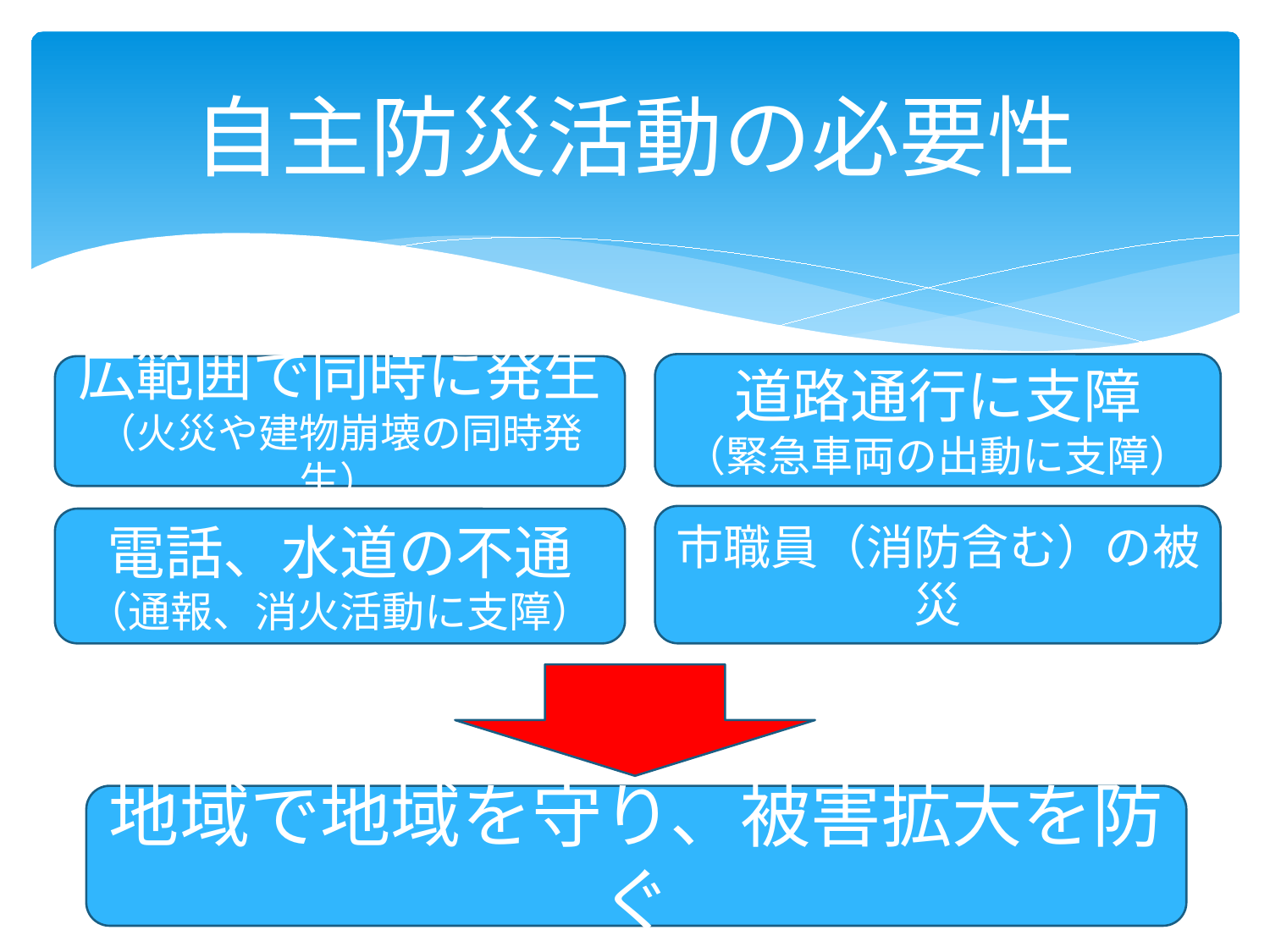

# 自主防災活動の必要性
道路通行に支障
（緊急車両の出動に支障）
広範囲で同時に発生
（火災や建物崩壊の同時発生）
市職員（消防含む）の被災
電話、水道の不通
（通報、消火活動に支障）

地域で地域を守り、被害拡大を防ぐ